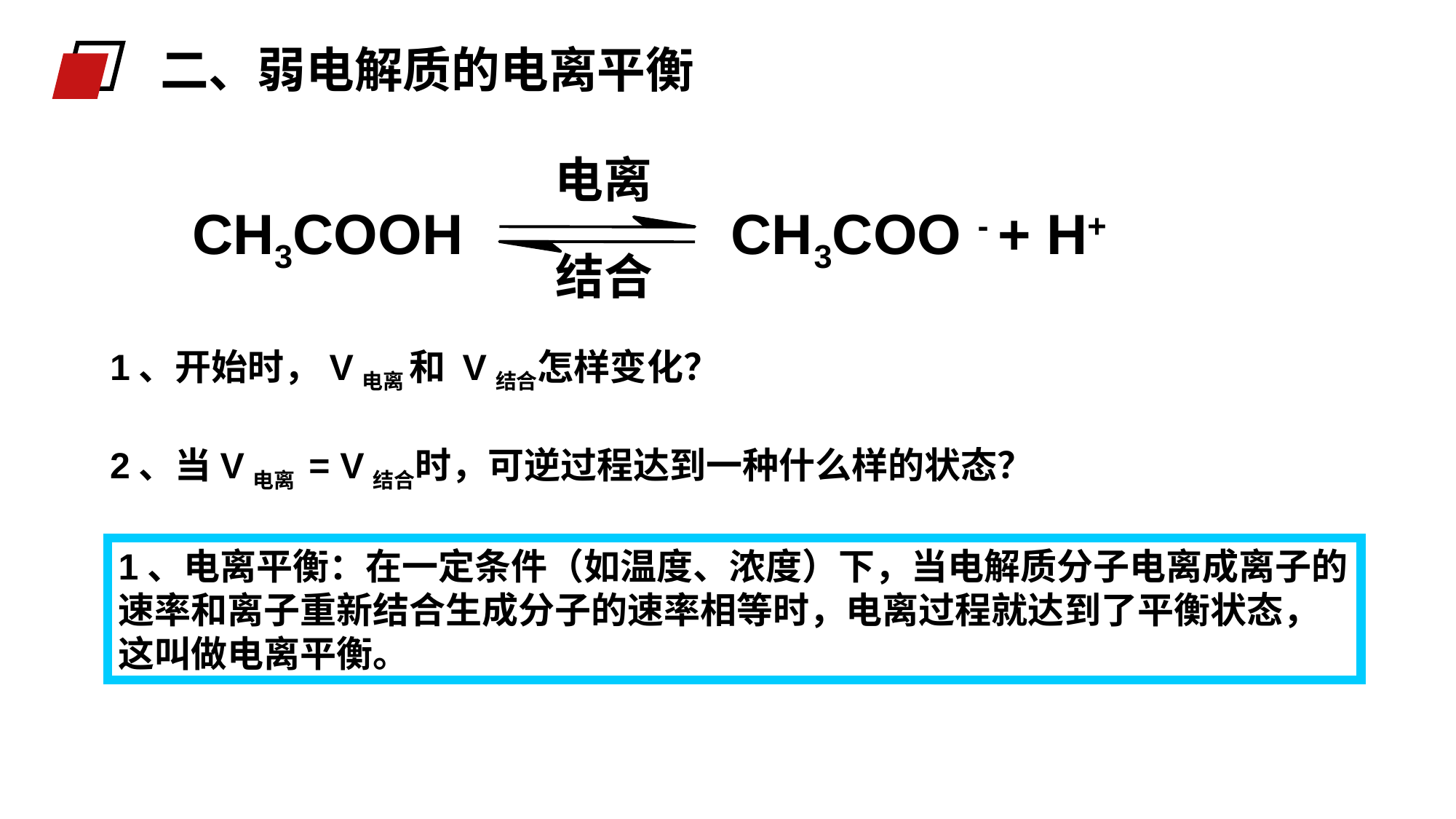

二、弱电解质的电离平衡
电离

结合
        CH3COOH                 CH3COO - + H+
  1、开始时，V电离 和 V结合怎样变化？
  2、当V电离 = V结合时，可逆过程达到一种什么样的状态？
1、电离平衡：在一定条件（如温度、浓度）下，当电解质分子电离成离子的速率和离子重新结合生成分子的速率相等时，电离过程就达到了平衡状态，这叫做电离平衡。